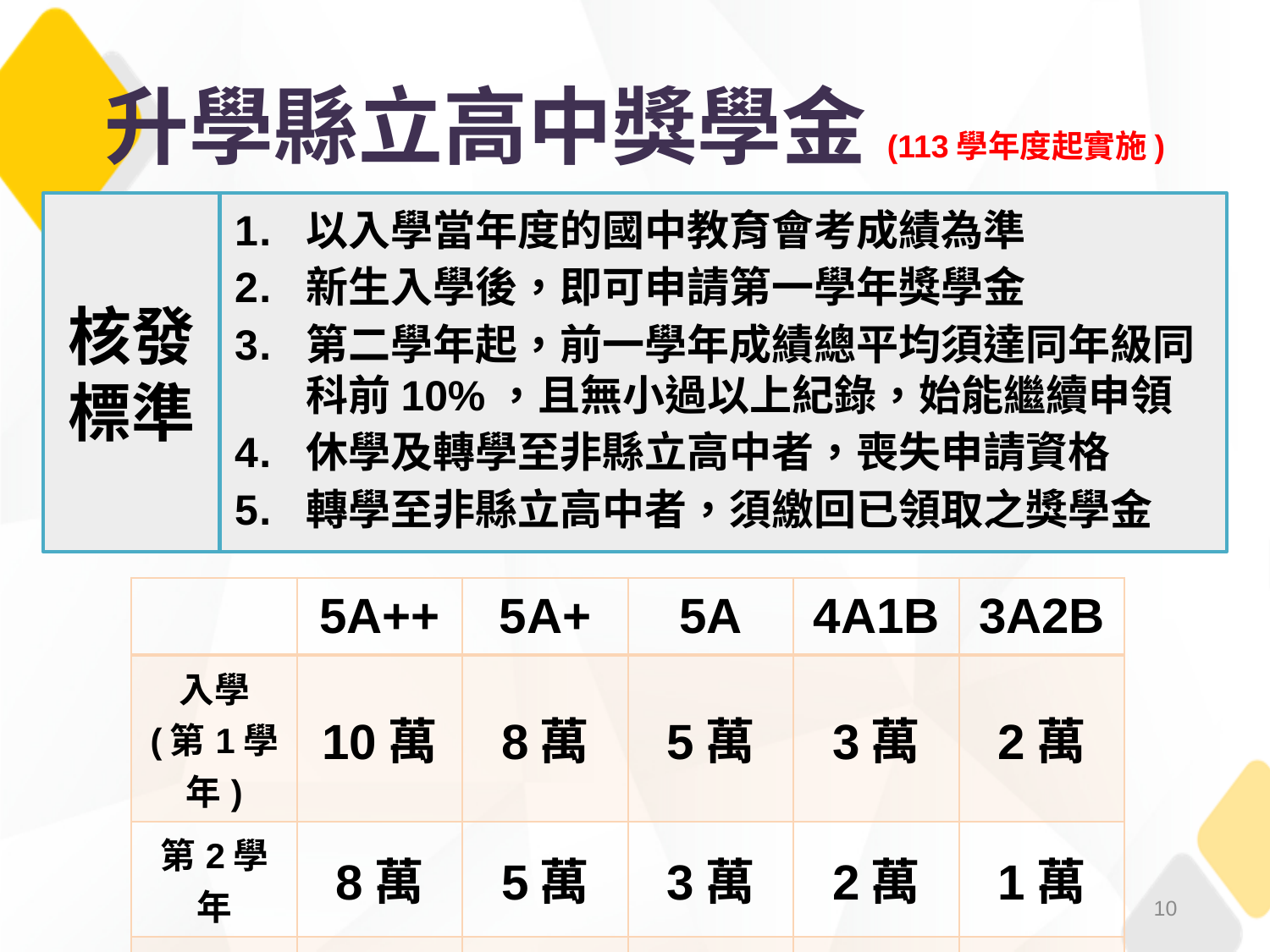

升學縣立高中獎學金(113學年度起實施)
核發標準
以入學當年度的國中教育會考成績為準
新生入學後，即可申請第一學年獎學金
第二學年起，前一學年成績總平均須達同年級同科前10%，且無小過以上紀錄，始能繼續申領
休學及轉學至非縣立高中者，喪失申請資格
轉學至非縣立高中者，須繳回已領取之獎學金
|  | 5A++ | 5A+ | 5A | 4A1B | 3A2B |
| --- | --- | --- | --- | --- | --- |
| 入學 (第1學年) | 10萬 | 8萬 | 5萬 | 3萬 | 2萬 |
| 第2學年 | 8萬 | 5萬 | 3萬 | 2萬 | 1萬 |
| 第3學年 | 5萬 | 3萬 | 2萬 | 1萬 | 0.5萬 |
10